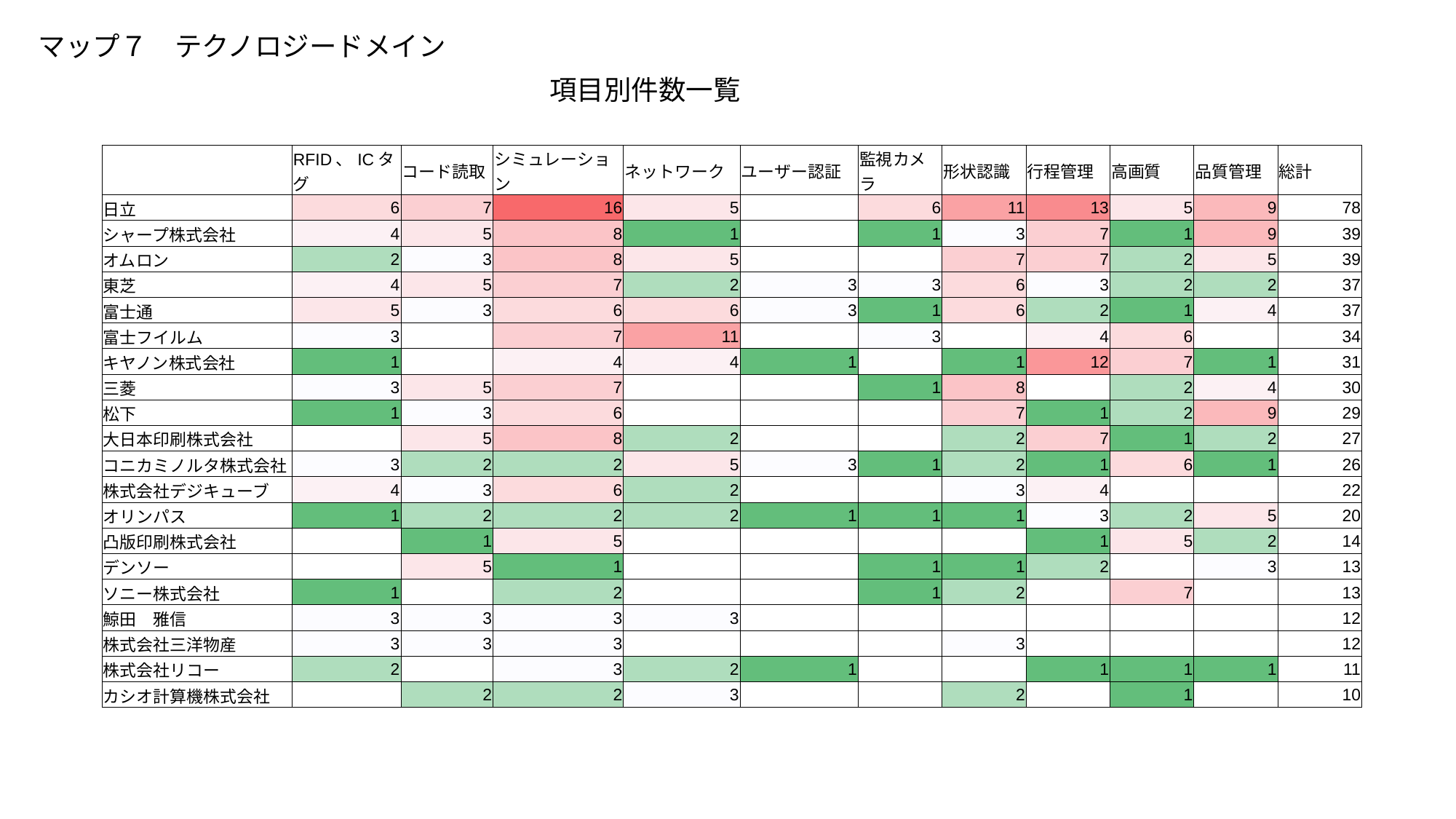

マップ７　テクノロジードメイン
項目別件数一覧
|  | RFID、ICタグ | コード読取 | シミュレーション | ネットワーク | ユーザー認証 | 監視カメラ | 形状認識 | 行程管理 | 高画質 | 品質管理 | 総計 |
| --- | --- | --- | --- | --- | --- | --- | --- | --- | --- | --- | --- |
| 日立 | 6 | 7 | 16 | 5 |  | 6 | 11 | 13 | 5 | 9 | 78 |
| シャープ株式会社 | 4 | 5 | 8 | 1 |  | 1 | 3 | 7 | 1 | 9 | 39 |
| オムロン | 2 | 3 | 8 | 5 |  |  | 7 | 7 | 2 | 5 | 39 |
| 東芝 | 4 | 5 | 7 | 2 | 3 | 3 | 6 | 3 | 2 | 2 | 37 |
| 富士通 | 5 | 3 | 6 | 6 | 3 | 1 | 6 | 2 | 1 | 4 | 37 |
| 富士フイルム | 3 |  | 7 | 11 |  | 3 |  | 4 | 6 |  | 34 |
| キヤノン株式会社 | 1 |  | 4 | 4 | 1 |  | 1 | 12 | 7 | 1 | 31 |
| 三菱 | 3 | 5 | 7 |  |  | 1 | 8 |  | 2 | 4 | 30 |
| 松下 | 1 | 3 | 6 |  |  |  | 7 | 1 | 2 | 9 | 29 |
| 大日本印刷株式会社 |  | 5 | 8 | 2 |  |  | 2 | 7 | 1 | 2 | 27 |
| コニカミノルタ株式会社 | 3 | 2 | 2 | 5 | 3 | 1 | 2 | 1 | 6 | 1 | 26 |
| 株式会社デジキューブ | 4 | 3 | 6 | 2 |  |  | 3 | 4 |  |  | 22 |
| オリンパス | 1 | 2 | 2 | 2 | 1 | 1 | 1 | 3 | 2 | 5 | 20 |
| 凸版印刷株式会社 |  | 1 | 5 |  |  |  |  | 1 | 5 | 2 | 14 |
| デンソー |  | 5 | 1 |  |  | 1 | 1 | 2 |  | 3 | 13 |
| ソニー株式会社 | 1 |  | 2 |  |  | 1 | 2 |  | 7 |  | 13 |
| 鯨田　雅信 | 3 | 3 | 3 | 3 |  |  |  |  |  |  | 12 |
| 株式会社三洋物産 | 3 | 3 | 3 |  |  |  | 3 |  |  |  | 12 |
| 株式会社リコー | 2 |  | 3 | 2 | 1 |  |  | 1 | 1 | 1 | 11 |
| カシオ計算機株式会社 |  | 2 | 2 | 3 |  |  | 2 |  | 1 |  | 10 |